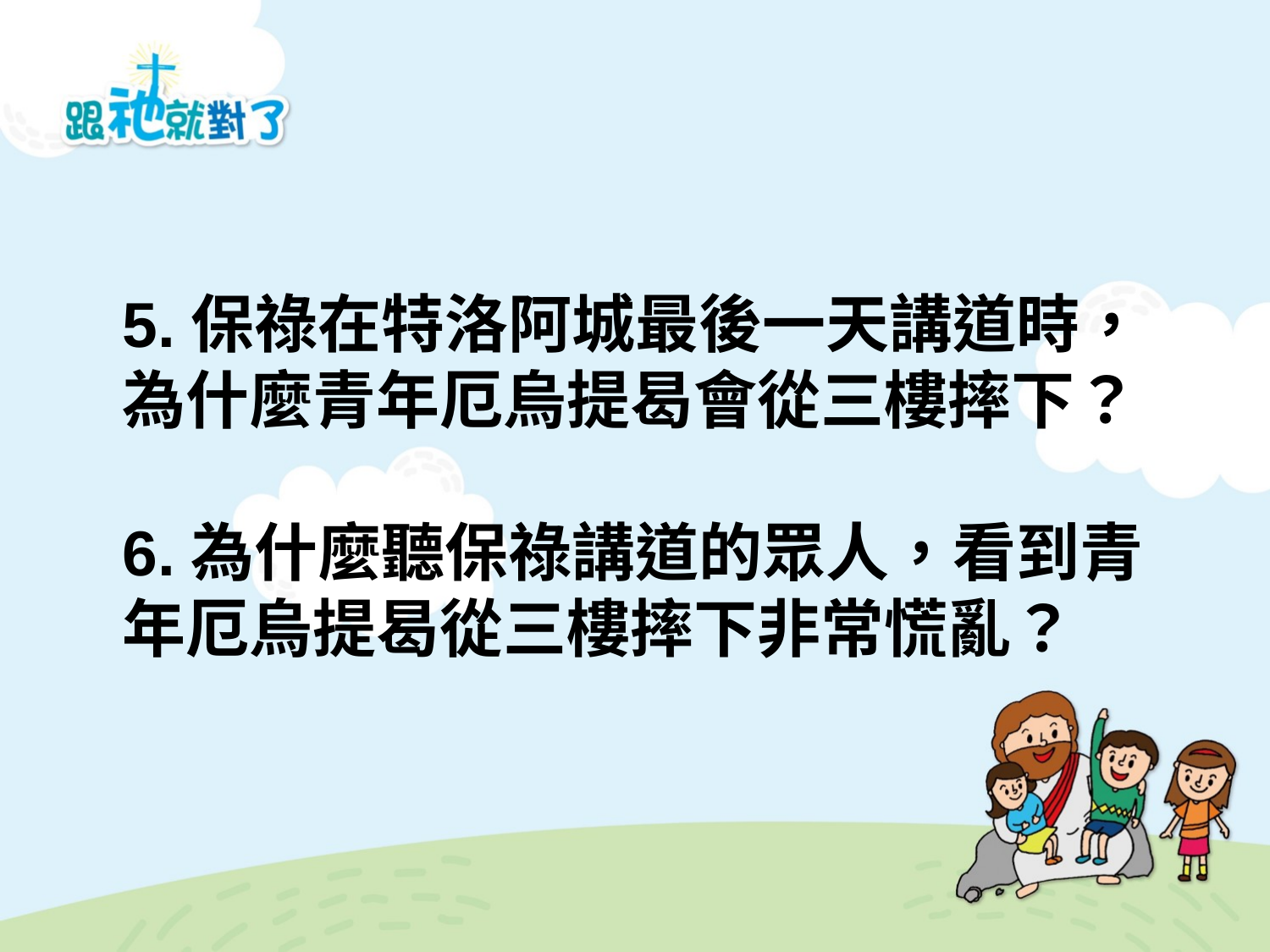

5.保祿在特洛阿城最後一天講道時，為什麼青年厄烏提曷會從三樓摔下？

6.為什麼聽保祿講道的眾人，看到青年厄烏提曷從三樓摔下非常慌亂？